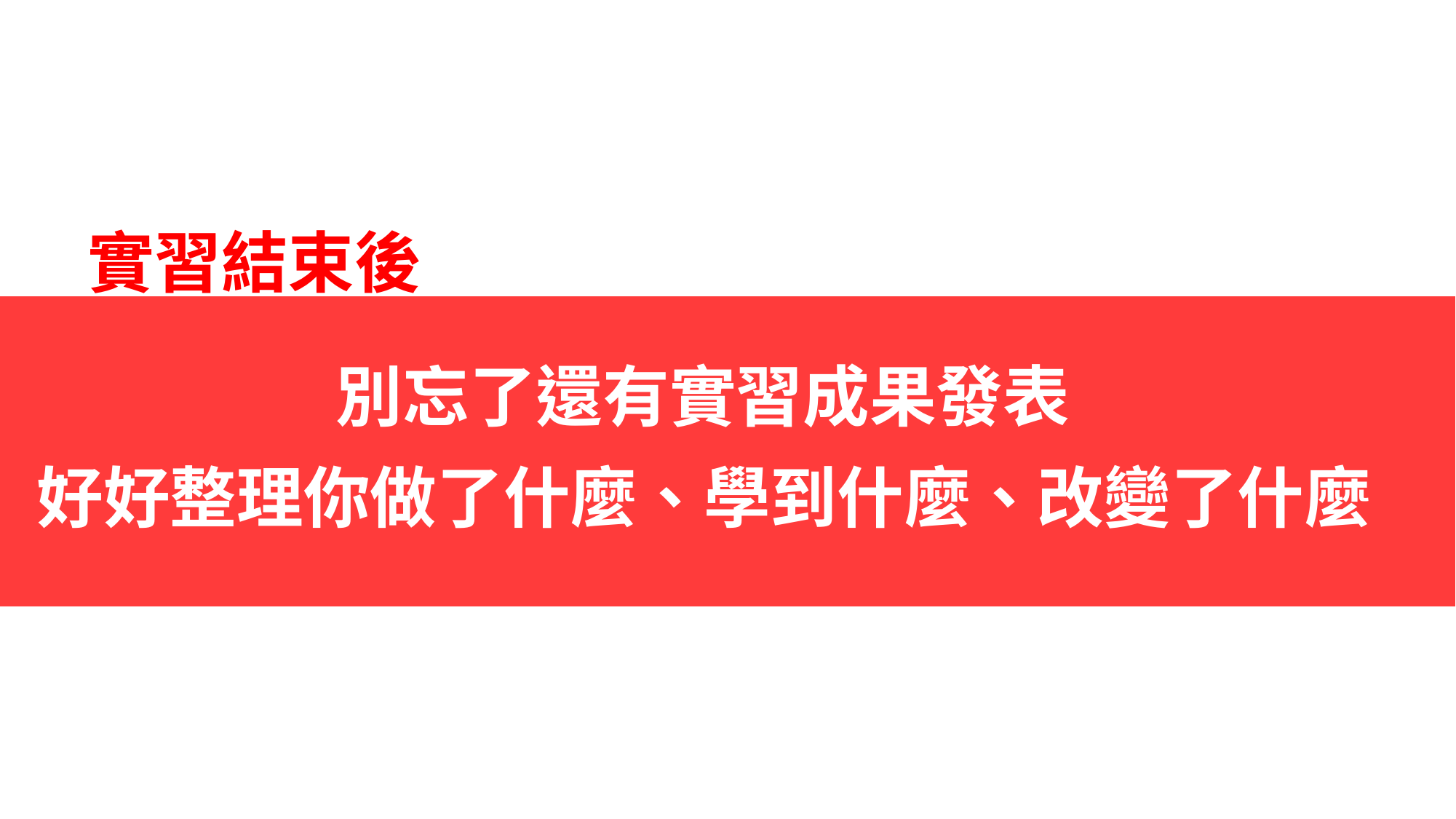

實習結束後

別忘了還有實習成果發表

好好整理你做了什麼、學到什麼、改變了什麼